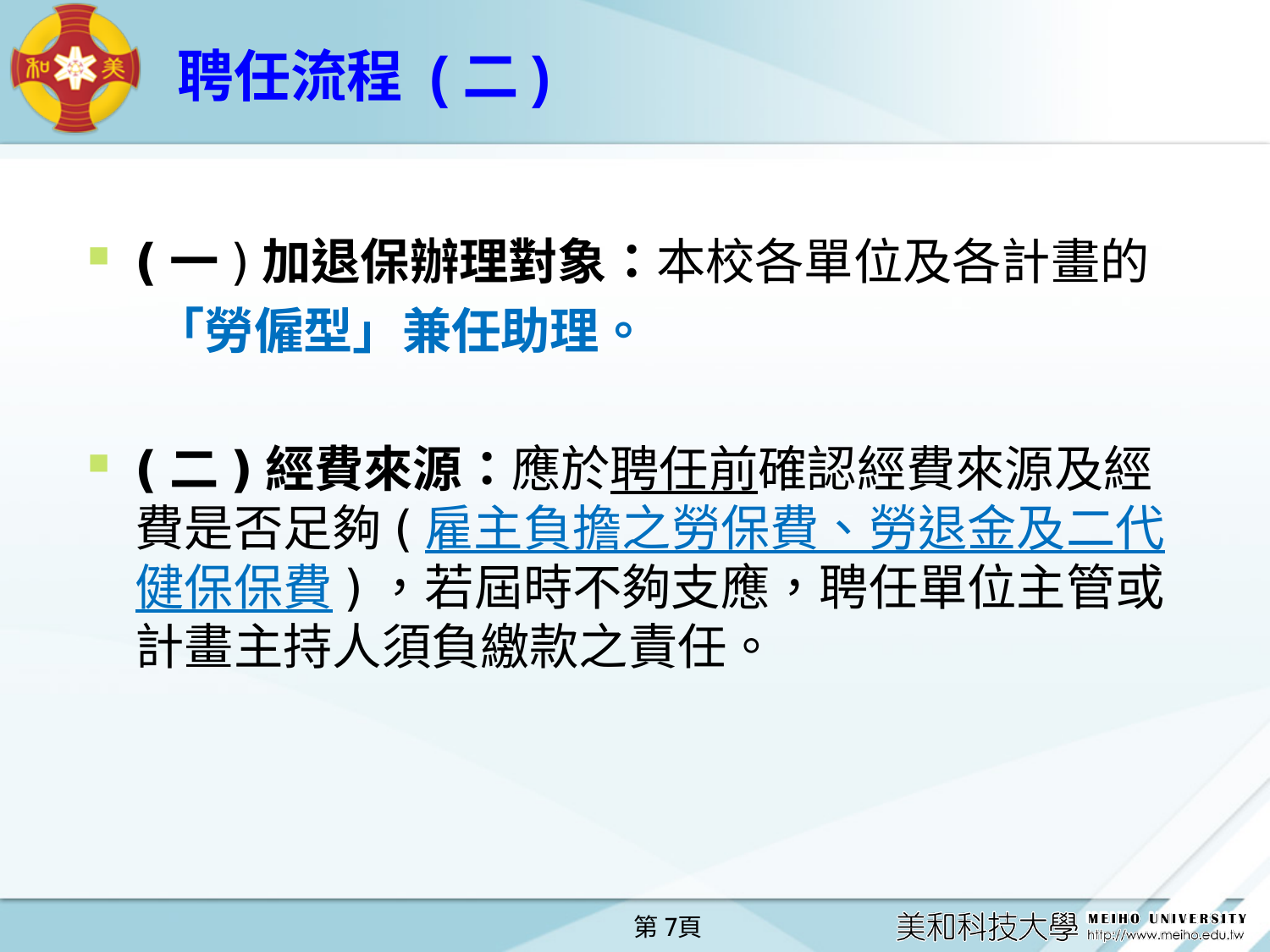

# 聘任流程 (二)
(一)加退保辦理對象：本校各單位及各計畫的
     「勞僱型」兼任助理。

(二)經費來源：應於聘任前確認經費來源及經費是否足夠(雇主負擔之勞保費、勞退金及二代健保保費)，若屆時不夠支應，聘任單位主管或計畫主持人須負繳款之責任。